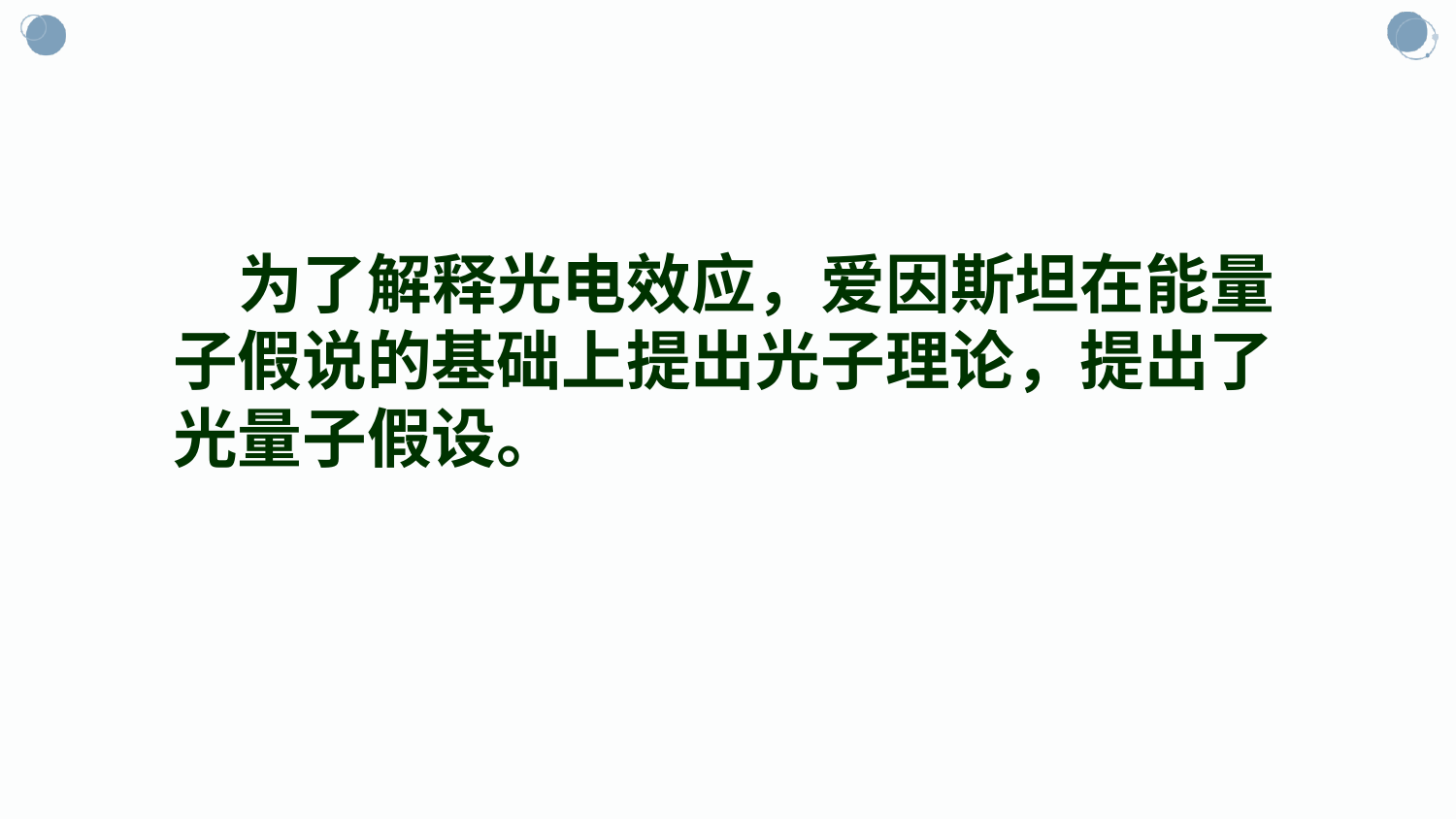

#
    为了解释光电效应，爱因斯坦在能量子假说的基础上提出光子理论，提出了光量子假设。